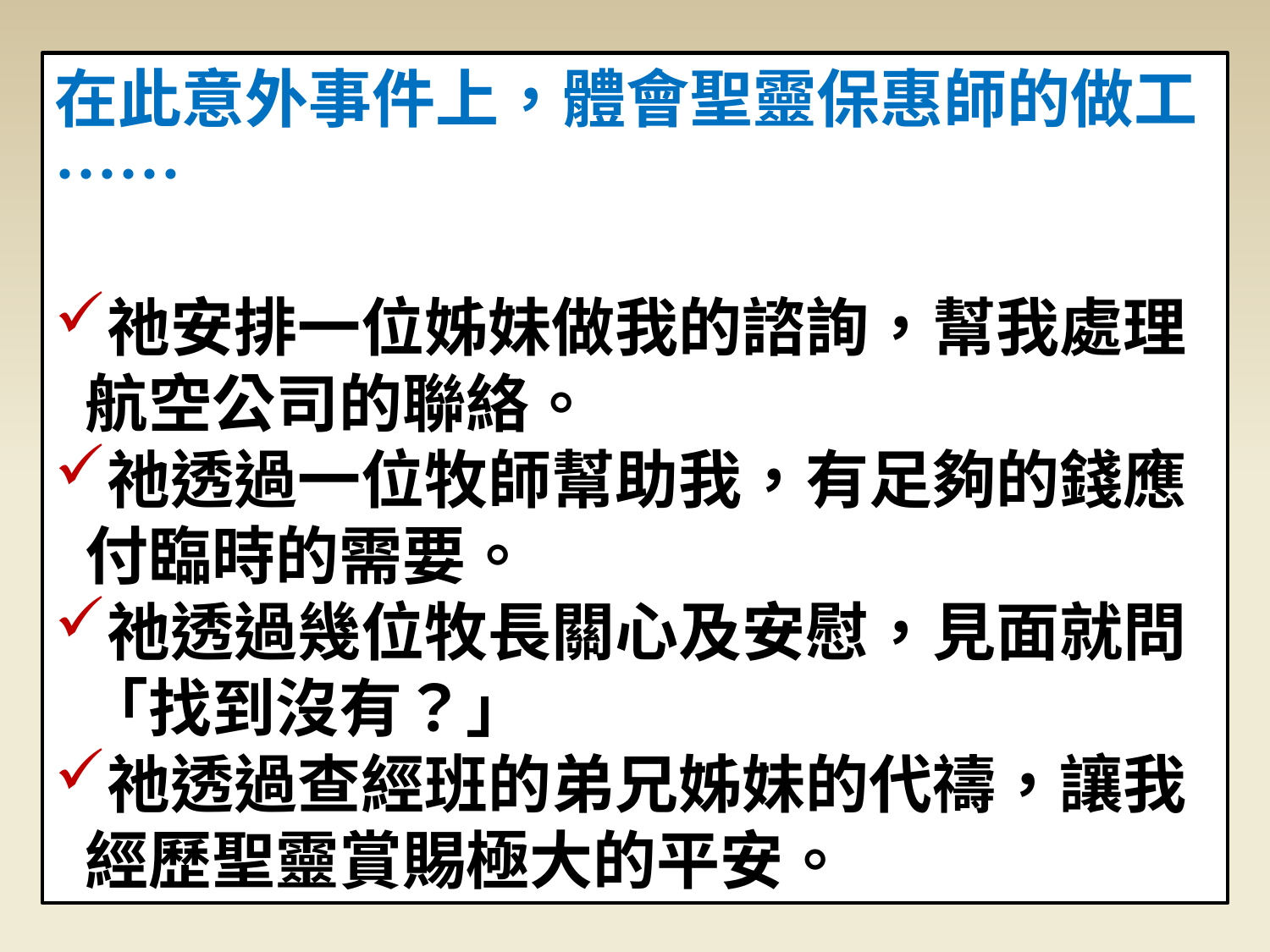

在此意外事件上，體會聖靈保惠師的做工……

祂安排一位姊妹做我的諮詢，幫我處理航空公司的聯絡。
祂透過一位牧師幫助我，有足夠的錢應付臨時的需要。
祂透過幾位牧長關心及安慰，見面就問「找到沒有？」
祂透過查經班的弟兄姊妹的代禱，讓我經歷聖靈賞賜極大的平安。